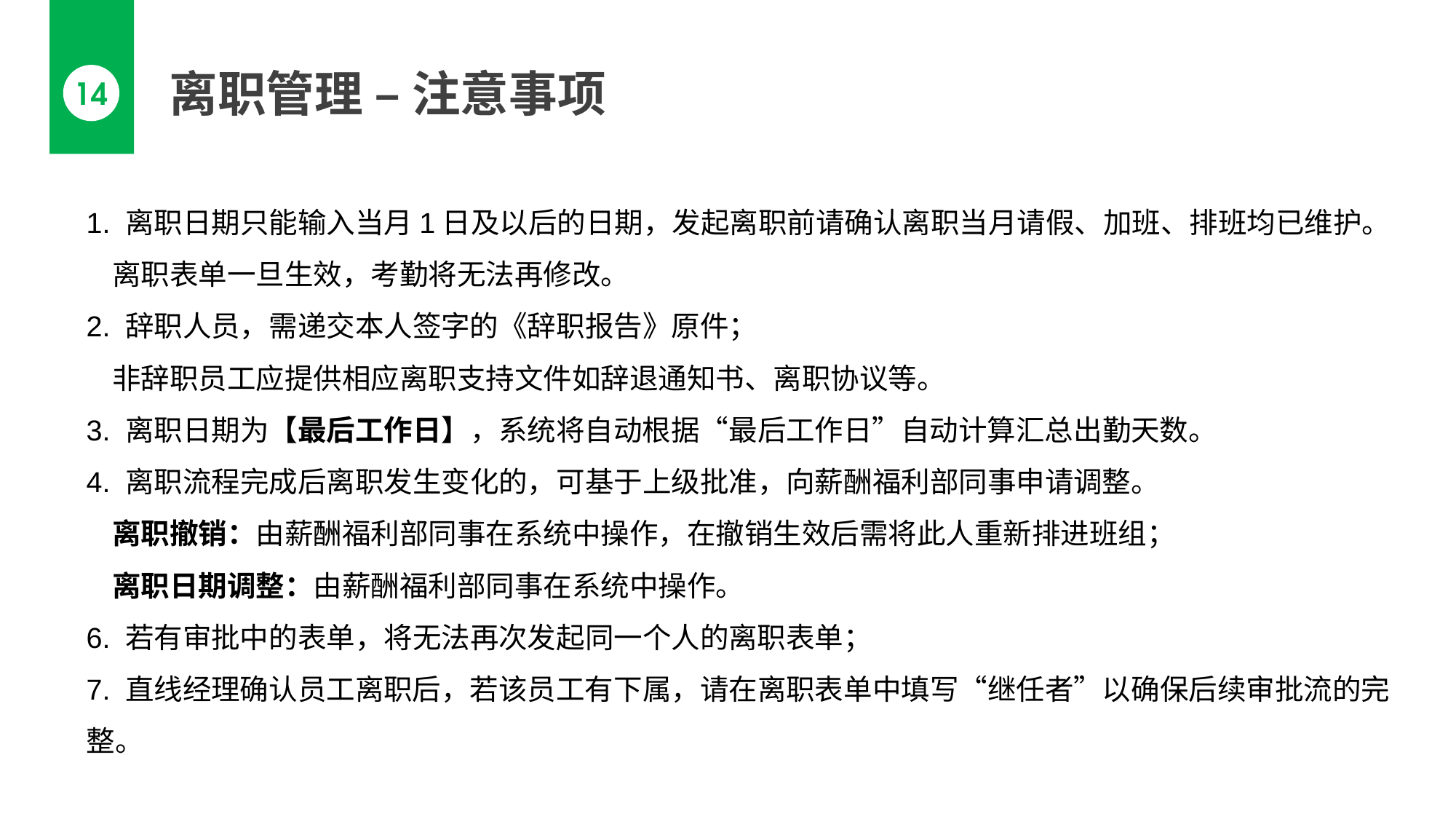

离职管理 – 注意事项
14
1. 离职日期只能输入当月1日及以后的日期，发起离职前请确认离职当月请假、加班、排班均已维护。
   离职表单一旦生效，考勤将无法再修改。
2. 辞职人员，需递交本人签字的《辞职报告》原件；
   非辞职员工应提供相应离职支持文件如辞退通知书、离职协议等。
3. 离职日期为【最后工作日】，系统将自动根据“最后工作日”自动计算汇总出勤天数。
4. 离职流程完成后离职发生变化的，可基于上级批准，向薪酬福利部同事申请调整。
   离职撤销：由薪酬福利部同事在系统中操作，在撤销生效后需将此人重新排进班组；
   离职日期调整：由薪酬福利部同事在系统中操作。
6. 若有审批中的表单，将无法再次发起同一个人的离职表单；
7. 直线经理确认员工离职后，若该员工有下属，请在离职表单中填写“继任者”以确保后续审批流的完整。